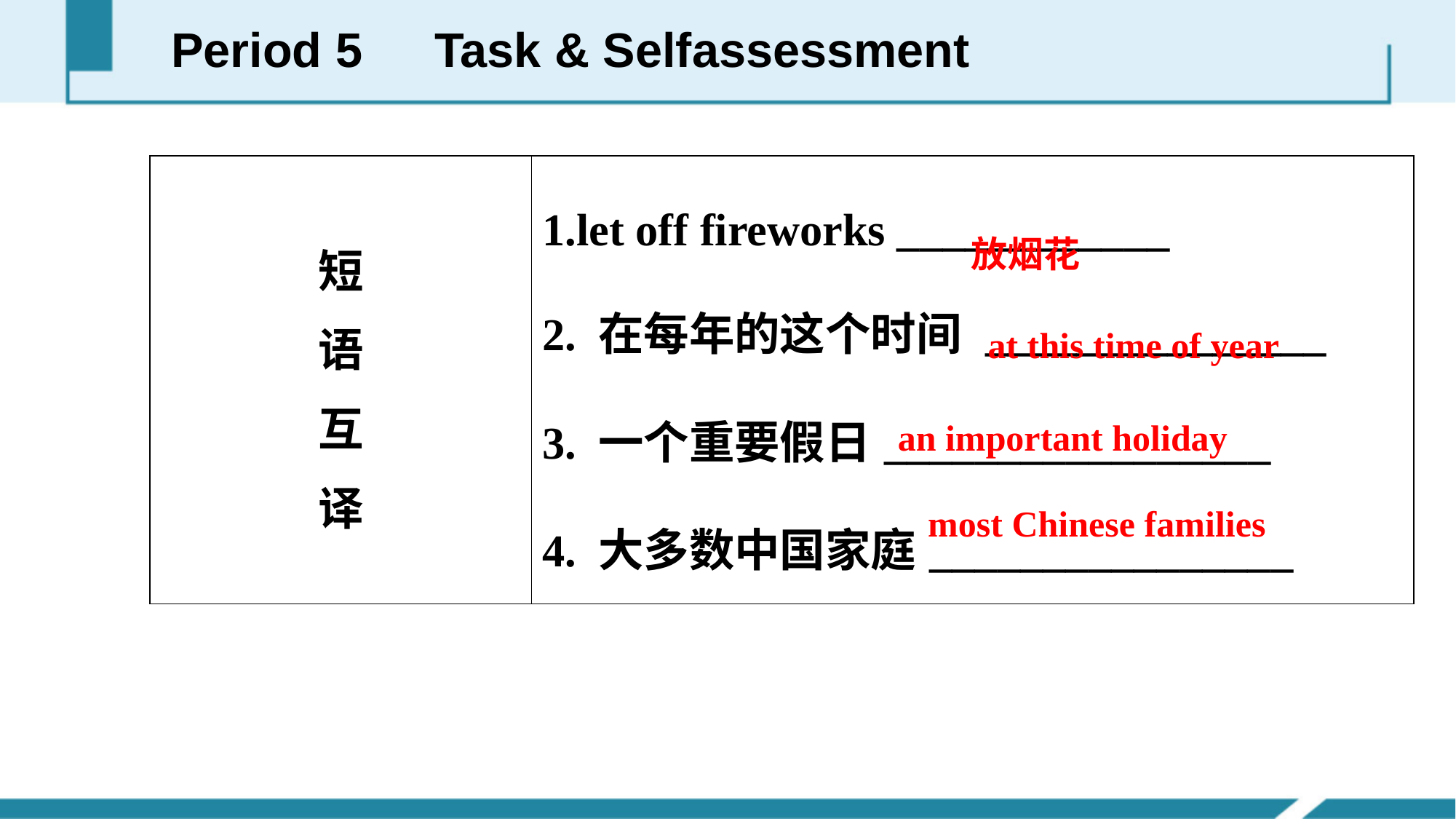

Period 5　Task & Self­assessment
| 短 语 互 译 | 1.let off fireworks \_\_\_\_\_\_\_\_\_\_\_\_ 2. 在每年的这个时间 \_\_\_\_\_\_\_\_\_\_\_\_\_\_\_ 3. 一个重要假日\_\_\_\_\_\_\_\_\_\_\_\_\_\_\_\_\_ 4. 大多数中国家庭\_\_\_\_\_\_\_\_\_\_\_\_\_\_\_\_ |
| --- | --- |
放烟花
at this time of year

an important holiday
most Chinese families